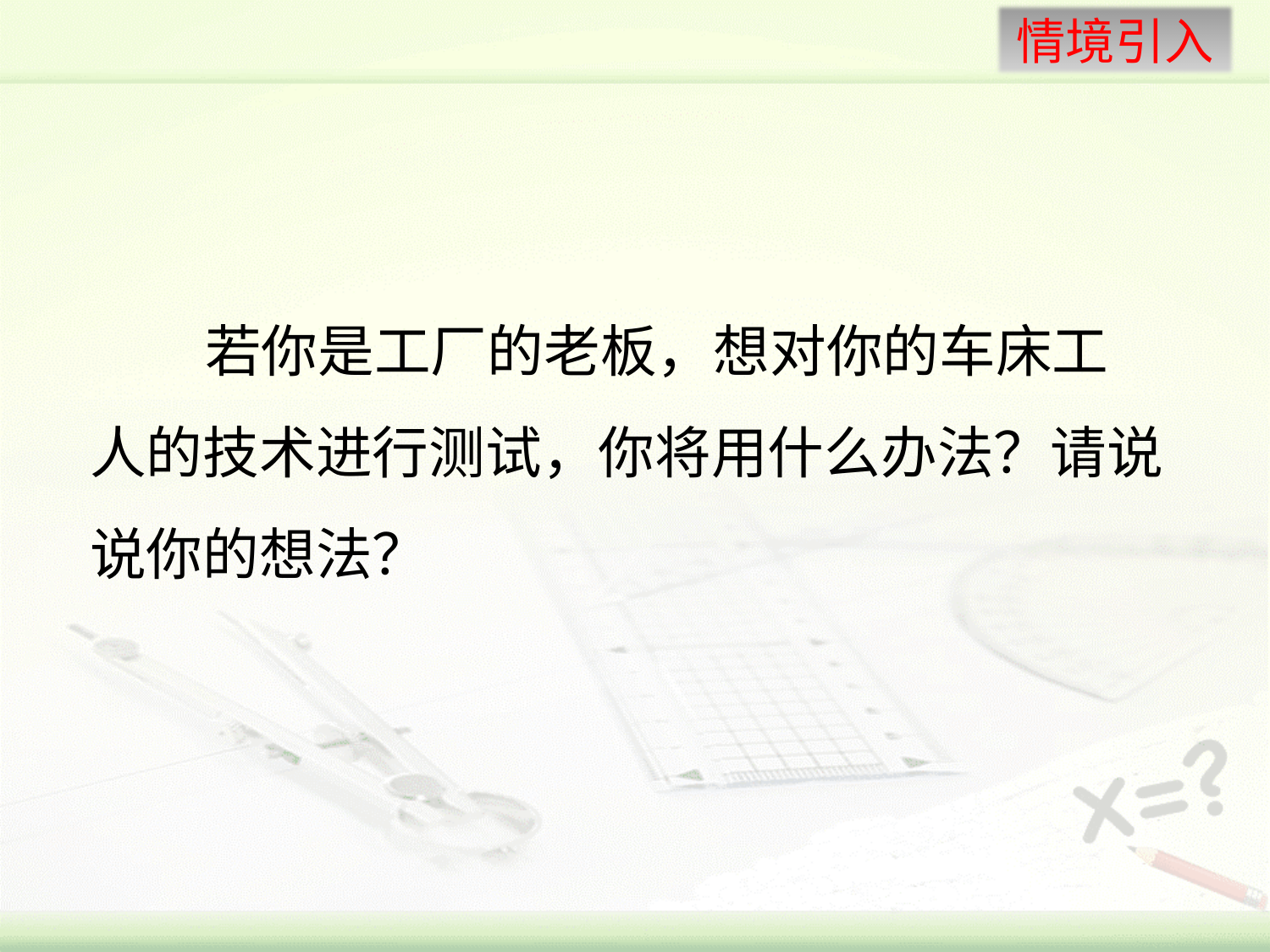

若你是工厂的老板，想对你的车床工人的技术进行测试，你将用什么办法？请说说你的想法？